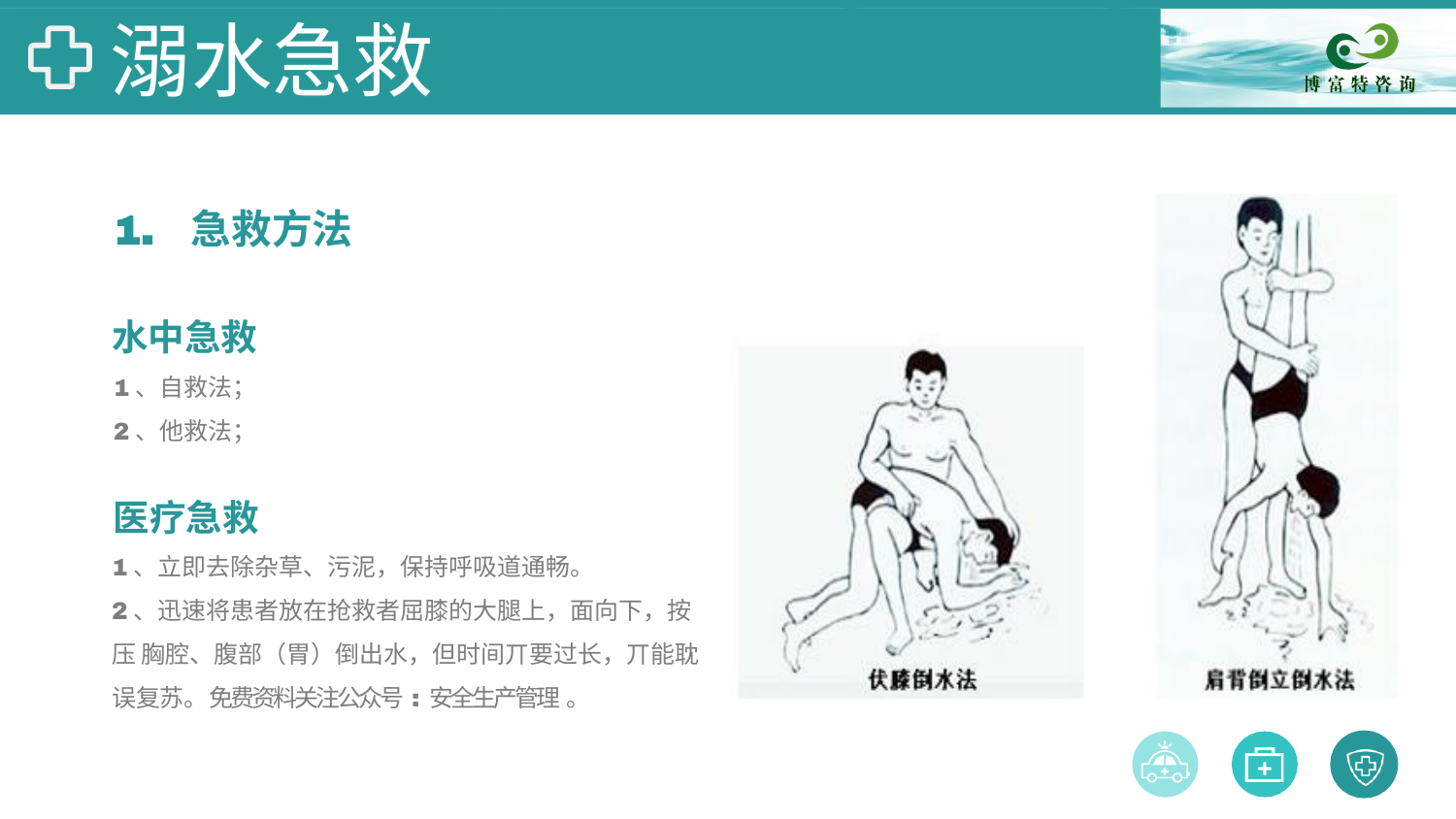

# 溺水急救

1.	急救方法

水中急救
1、自救法；
2、他救法；

医疗急救
1、立即去除杂草、污泥，保持呼吸道通畅。
2、迅速将患者放在抢救者屈膝的大腿上，面向下，按压 胸腔、腹部（胃）倒出水，但时间丌要过长，丌能耽误复苏。免 费 资 料 关 注 公 众 号 : 安 全 生 产 管 理 。